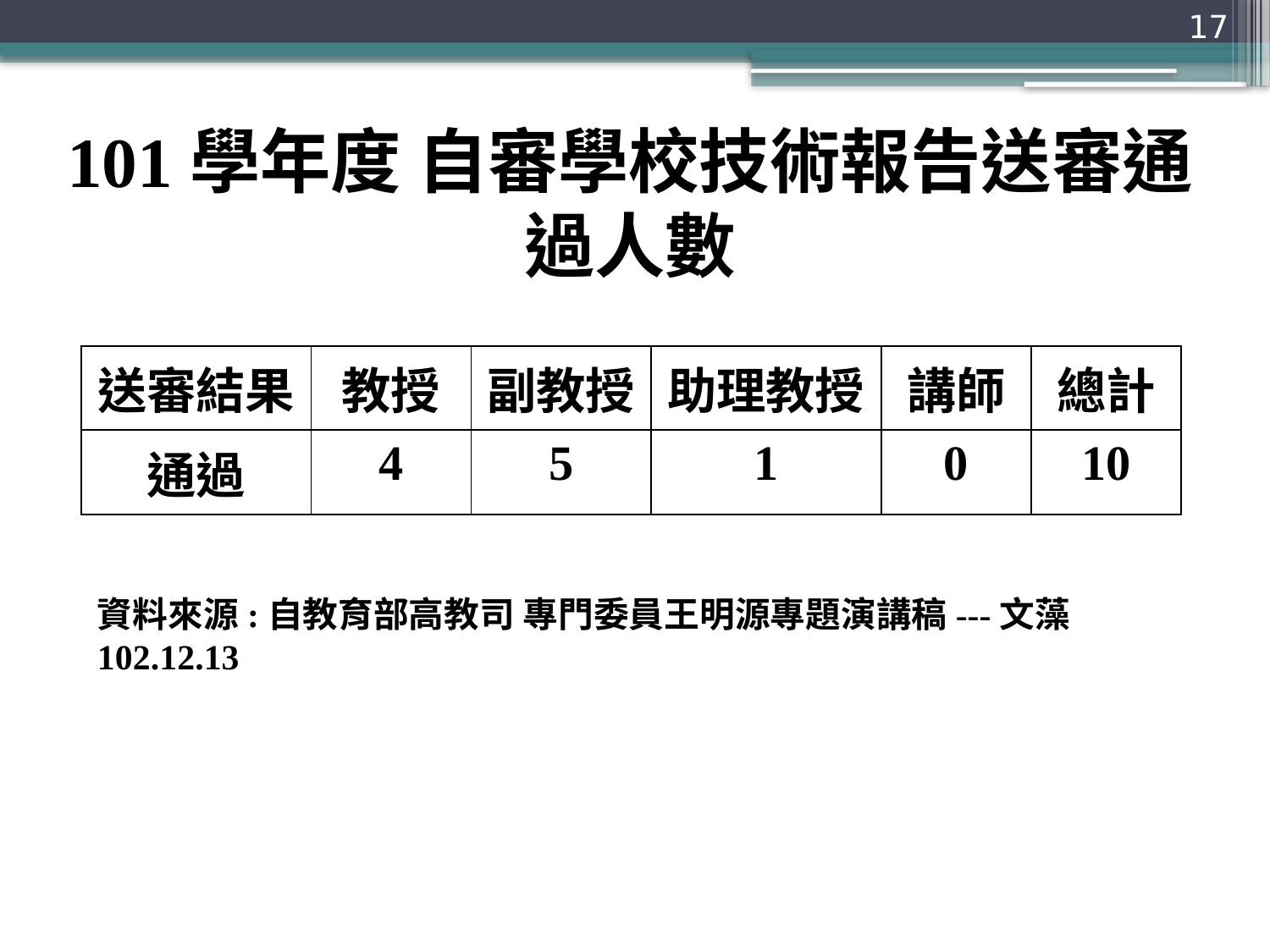

17
# 101學年度 自審學校技術報告送審通過人數
| 送審結果 | 教授 | 副教授 | 助理教授 | 講師 | 總計 |
| --- | --- | --- | --- | --- | --- |
| 通過 | 4 | 5 | 1 | 0 | 10 |
資料來源:自教育部高教司 專門委員王明源專題演講稿---文藻102.12.13